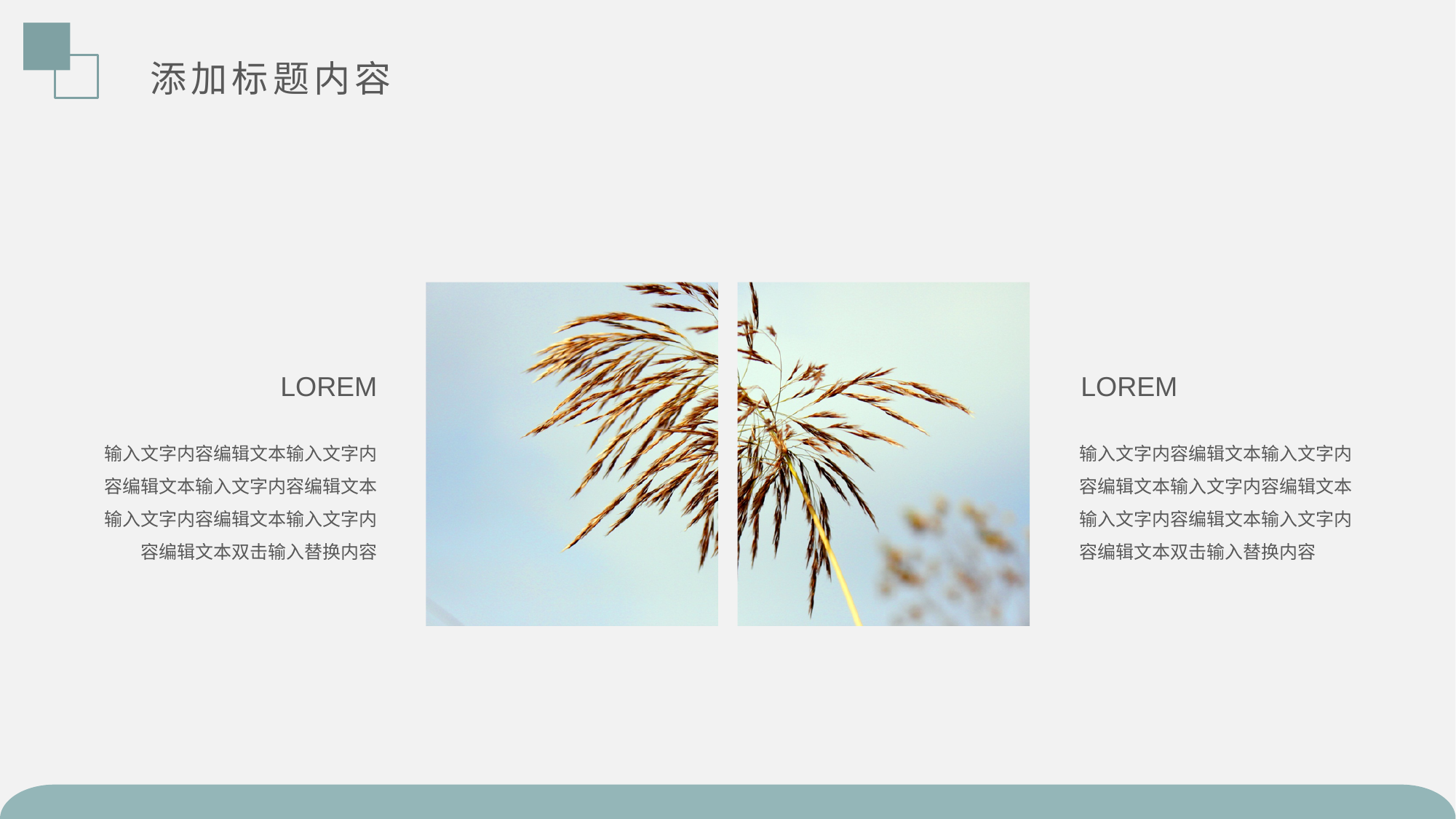

添加标题内容

LOREM
输入文字内容编辑文本输入文字内容编辑文本输入文字内容编辑文本输入文字内容编辑文本输入文字内容编辑文本双击输入替换内容
LOREM
输入文字内容编辑文本输入文字内容编辑文本输入文字内容编辑文本输入文字内容编辑文本输入文字内容编辑文本双击输入替换内容